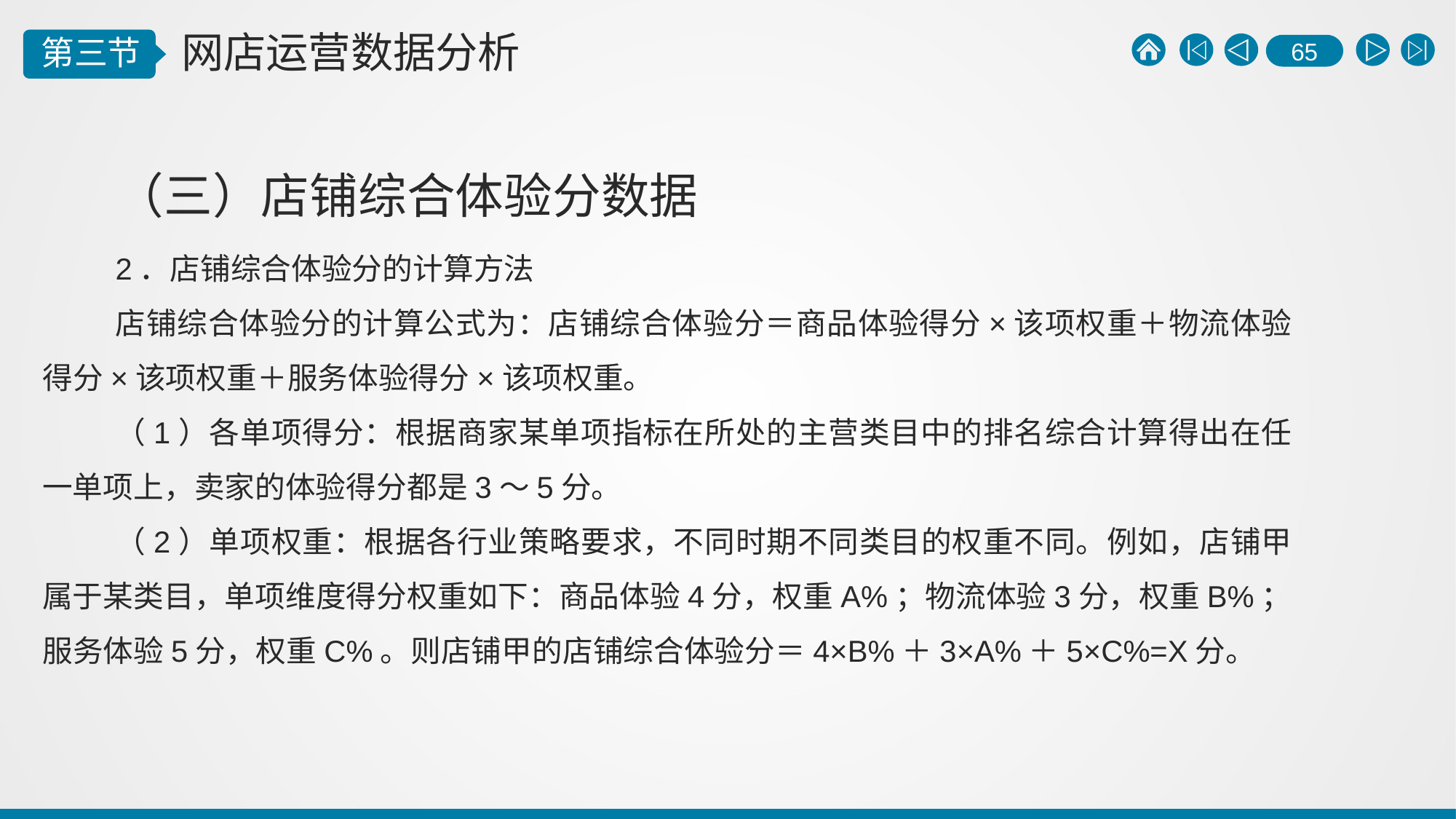

（三）店铺综合体验分数据
2．店铺综合体验分的计算方法
店铺综合体验分的计算公式为：店铺综合体验分＝商品体验得分×该项权重＋物流体验得分×该项权重＋服务体验得分×该项权重。
（1）各单项得分：根据商家某单项指标在所处的主营类目中的排名综合计算得出在任一单项上，卖家的体验得分都是3～5分。
（2）单项权重：根据各行业策略要求，不同时期不同类目的权重不同。例如，店铺甲属于某类目，单项维度得分权重如下：商品体验4分，权重A%；物流体验3分，权重B%；服务体验5分，权重C%。则店铺甲的店铺综合体验分＝4×B%＋3×A%＋5×C%=X分。